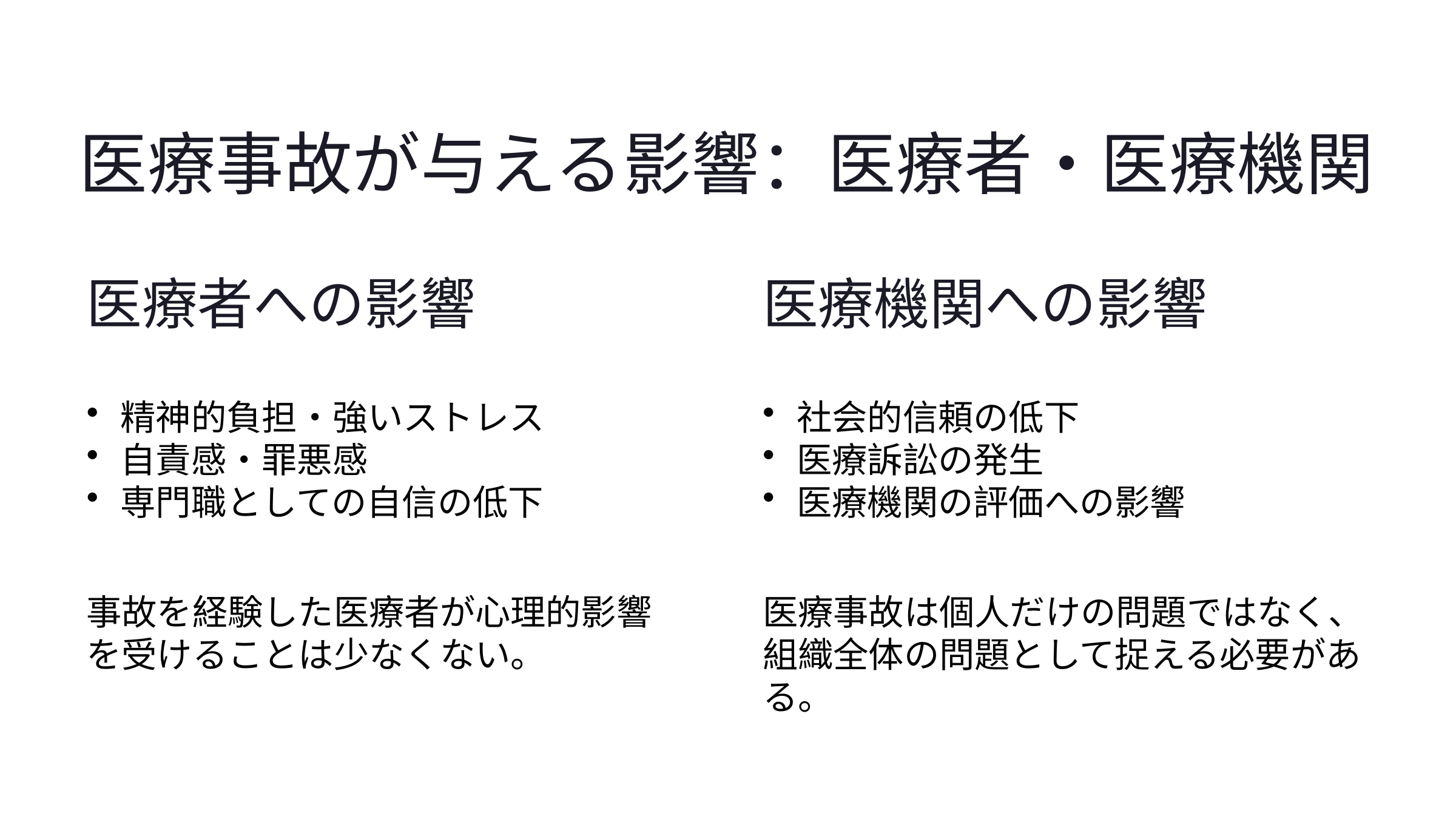

医療事故が与える影響：医療者・医療機関
医療者への影響
医療機関への影響
精神的負担・強いストレス
自責感・罪悪感
専門職としての自信の低下
社会的信頼の低下
医療訴訟の発生
医療機関の評価への影響
事故を経験した医療者が心理的影響を受けることは少なくない。
医療事故は個人だけの問題ではなく、組織全体の問題として捉える必要がある。